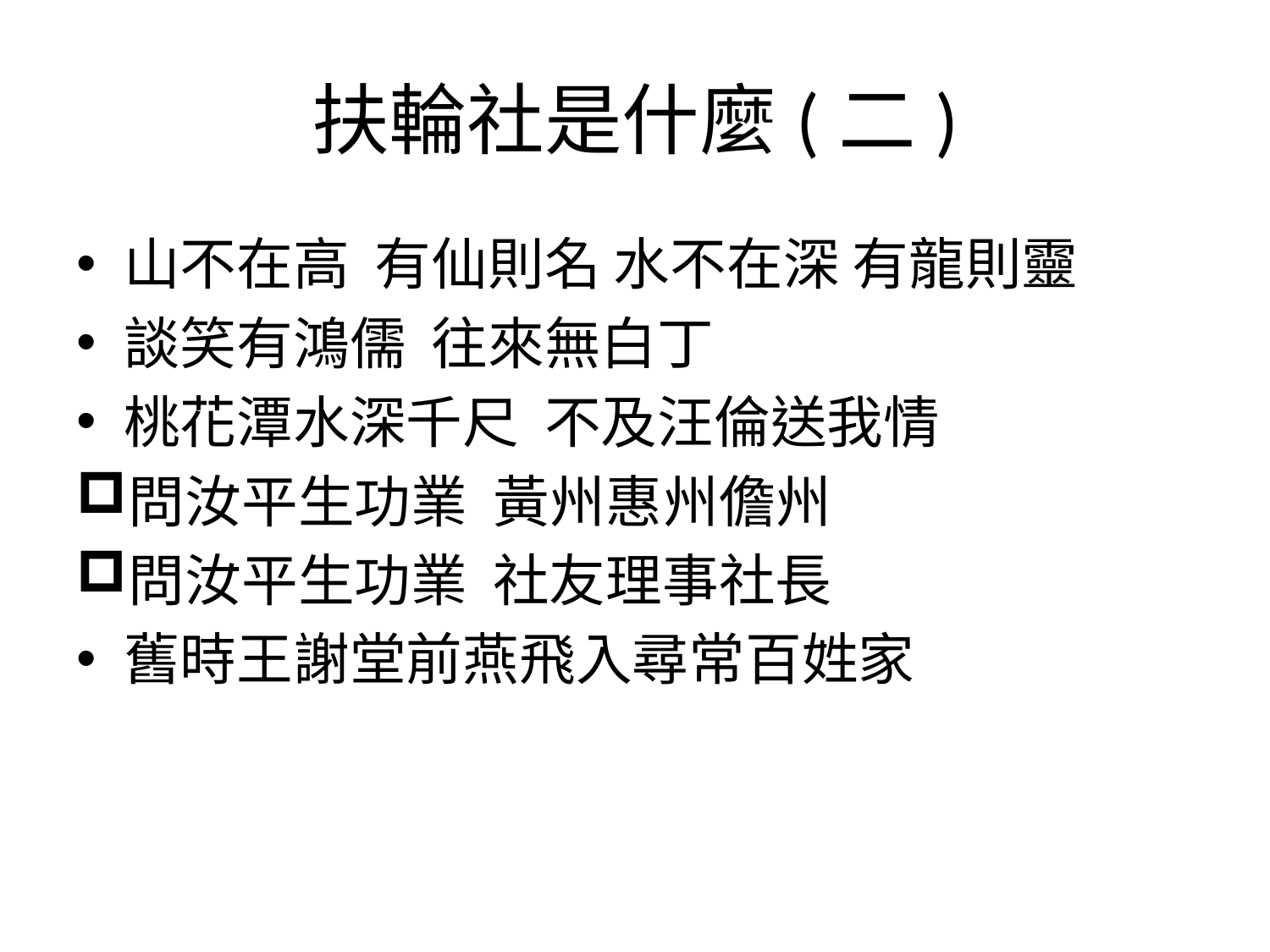

# 扶輪社是什麼(二)
山不在高  有仙則名 水不在深 有龍則靈
談笑有鴻儒  往來無白丁
桃花潭水深千尺  不及汪倫送我情
問汝平生功業  黃州惠州儋州
問汝平生功業  社友理事社長
舊時王謝堂前燕飛入尋常百姓家